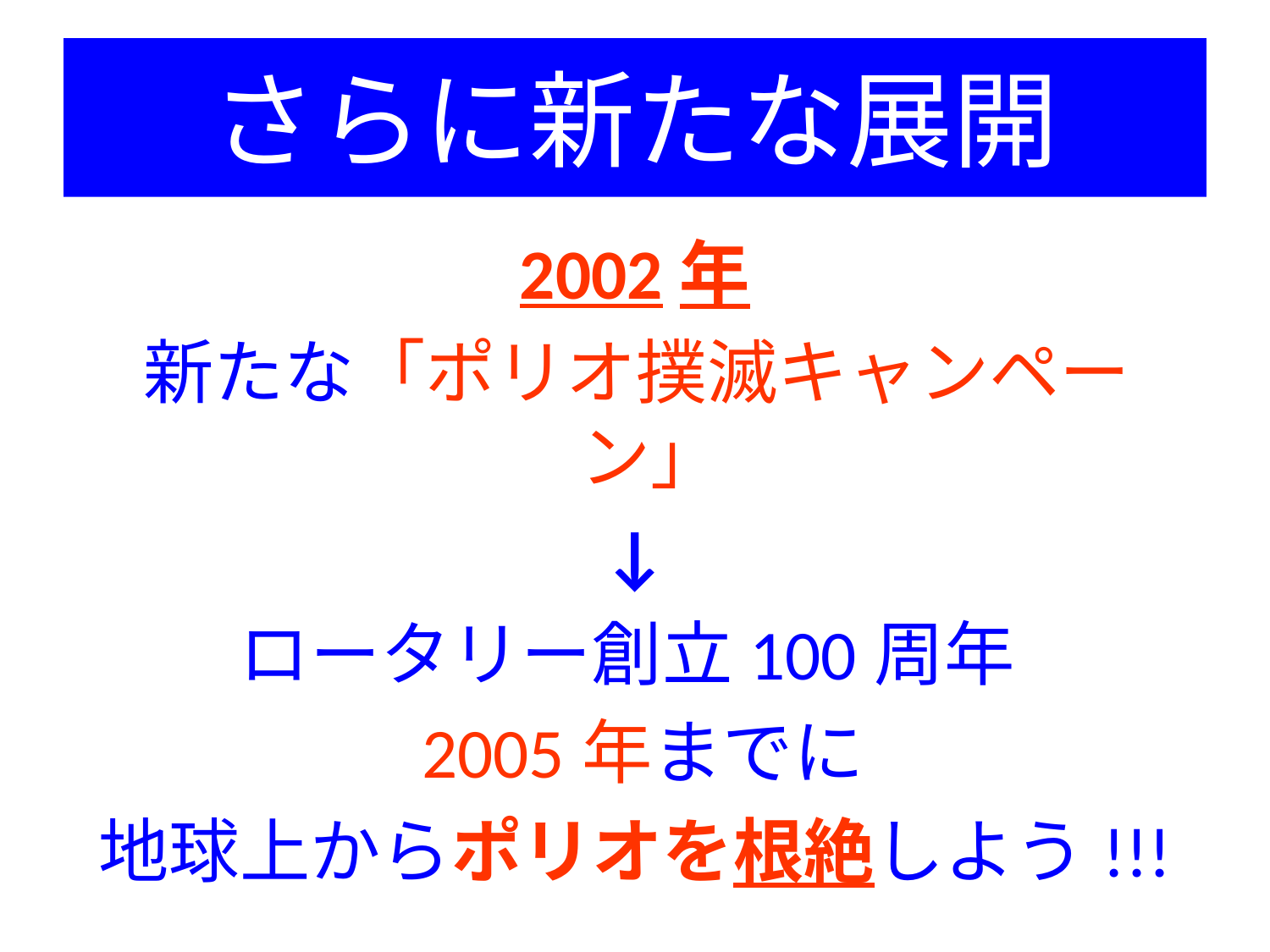

# さらに新たな展開
2002年
新たな「ポリオ撲滅キャンペーン」
↓
ロータリー創立100周年
 2005年までに
地球上からポリオを根絶しよう!!!